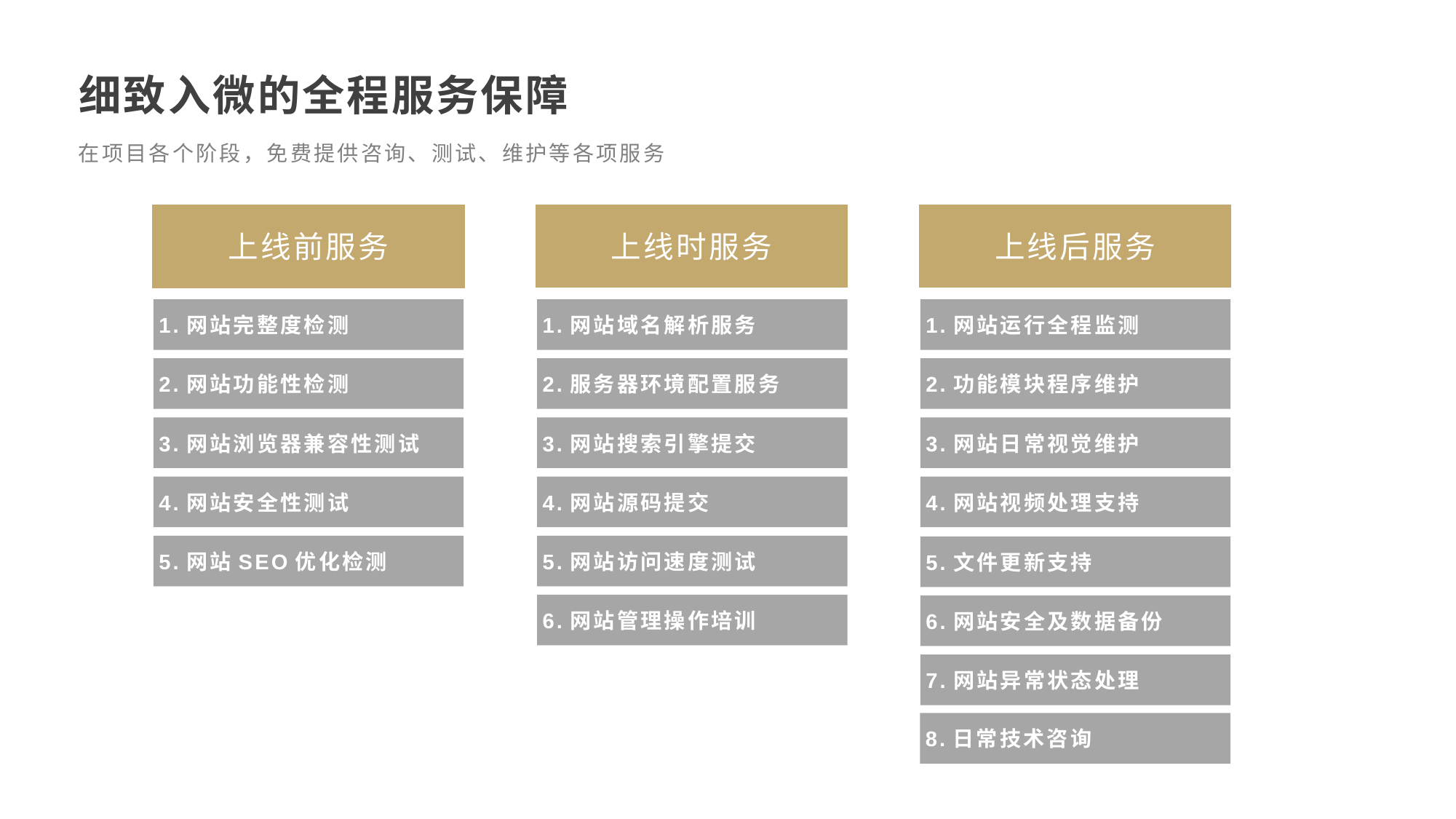

细致入微的全程服务保障
在项目各个阶段，免费提供咨询、测试、维护等各项服务

上线前服务
上线时服务
上线后服务

1.网站域名解析服务

1.网站运行全程监测
1.网站完整度检测

2.服务器环境配置服务

2.功能模块程序维护
2.网站功能性检测

3.网站搜索引擎提交

3.网站日常视觉维护
3.网站浏览器兼容性测试

4.网站源码提交

4.网站视频处理支持
4.网站安全性测试

5.网站访问速度测试

5.文件更新支持
5.网站SEO优化检测

6.网站管理操作培训

6.网站安全及数据备份

7.网站异常状态处理

8.日常技术咨询